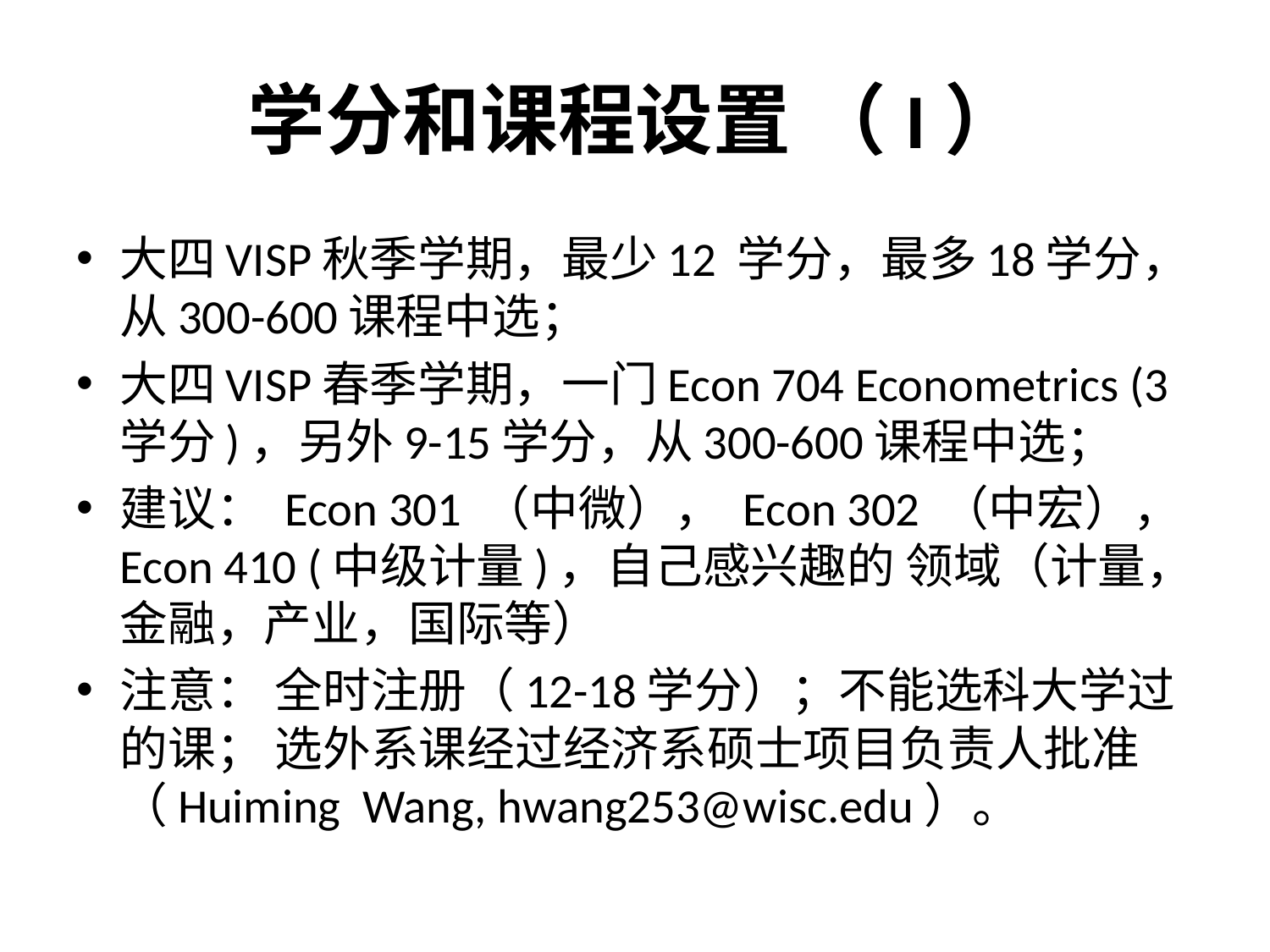

# 学分和课程设置 （I）
大四VISP秋季学期，最少12 学分，最多18学分，从300-600课程中选；
大四VISP春季学期，一门Econ 704 Econometrics (3 学分)，另外9-15学分，从300-600课程中选；
建议： Econ 301 （中微）， Econ 302 （中宏）， Econ 410 (中级计量)，自己感兴趣的 领域（计量，金融，产业，国际等）
注意： 全时注册（12-18学分）；不能选科大学过的课； 选外系课经过经济系硕士项目负责人批准 （Huiming  Wang, hwang253@wisc.edu）。